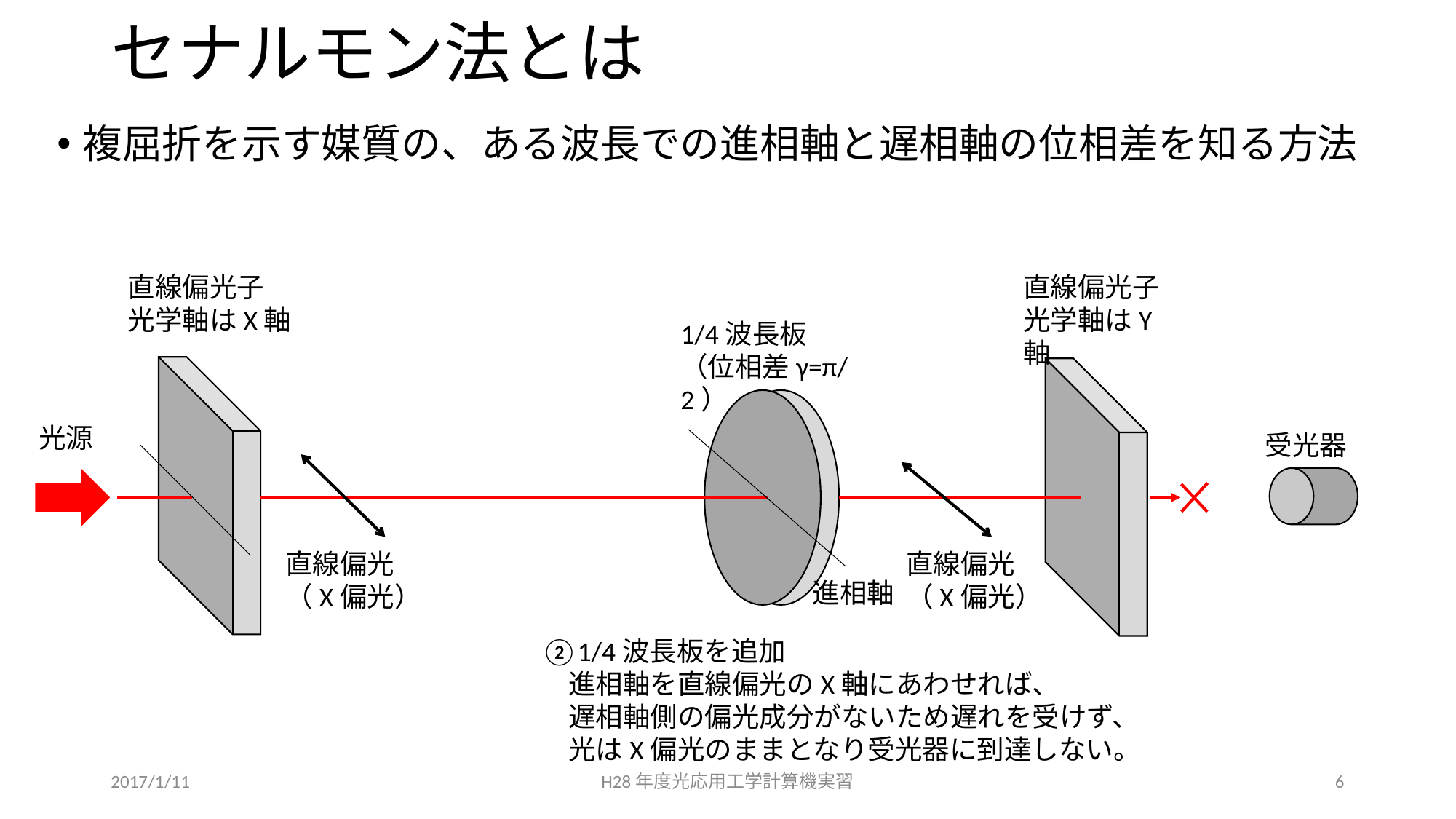

# セナルモン法とは
複屈折を示す媒質の、ある波長での進相軸と遅相軸の位相差を知る方法
直線偏光子
光学軸はX軸
直線偏光子
光学軸はY軸
1/4波長板
（位相差γ=π/2）

光源
受光器

直線偏光
（X偏光）
直線偏光
（X偏光）
進相軸
②1/4波長板を追加
　進相軸を直線偏光のX軸にあわせれば、
　遅相軸側の偏光成分がないため遅れを受けず、
　光はX偏光のままとなり受光器に到達しない。
2017/1/11
H28年度光応用工学計算機実習
6